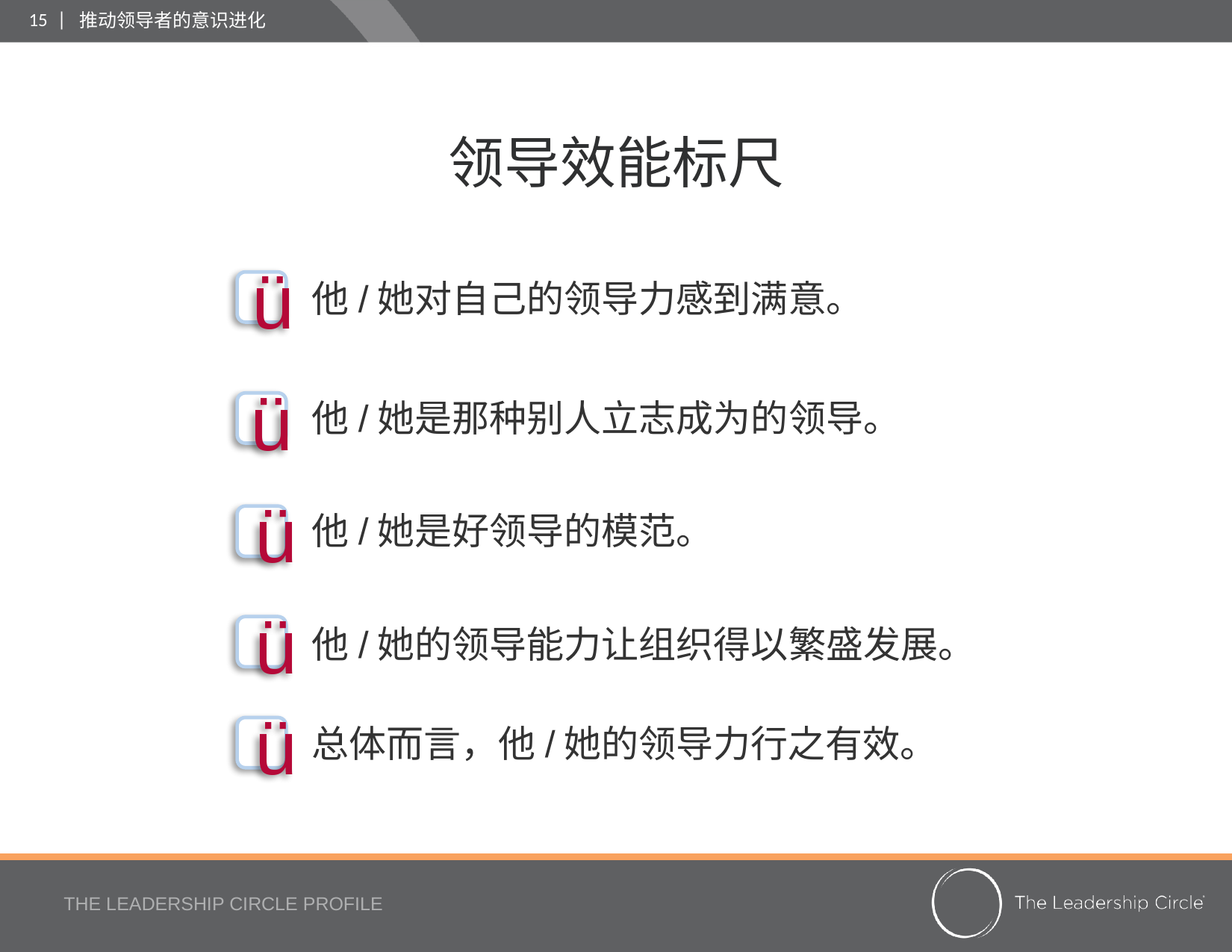

推动领导者的意识进化
# 领导效能标尺
ü

他/她对自己的领导力感到满意。
ü

他/她是那种别人立志成为的领导。
ü
他/她是好领导的模范。

ü

他/她的领导能力让组织得以繁盛发展。
ü

总体而言，他/她的领导力行之有效。
THE LEADERSHIP CIRCLE PROFILE